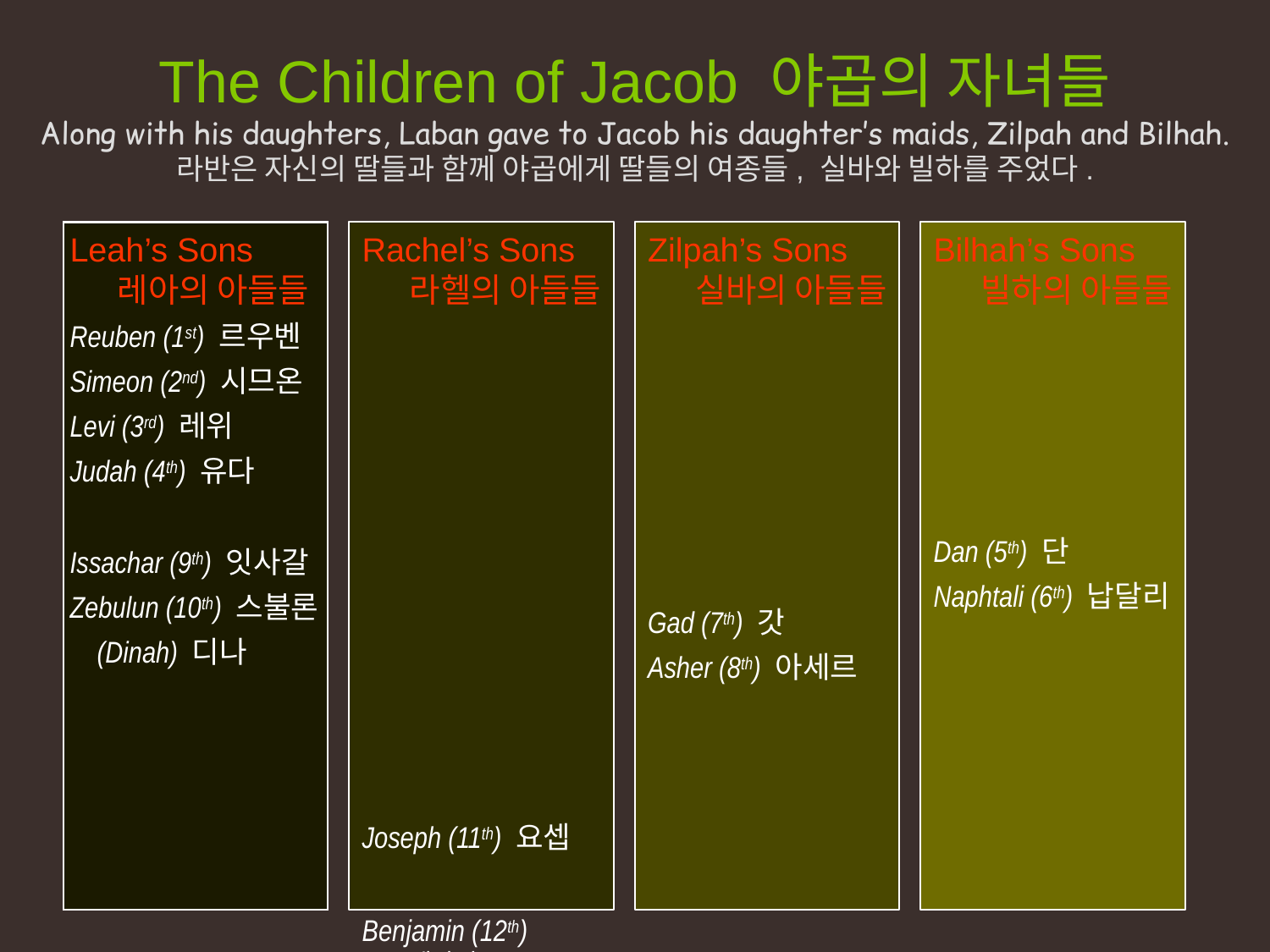

The Children of Jacob 야곱의 자녀들
Along with his daughters, Laban gave to Jacob his daughter’s maids, Zilpah and Bilhah.
라반은 자신의 딸들과 함께 야곱에게 딸들의 여종들, 실바와 빌하를 주었다.
Leah’s Sons
레아의 아들들
Reuben (1st) 르우벤
Simeon (2nd) 시므온
Levi (3rd) 레위
Judah (4th) 유다

Issachar (9th) 잇사갈
Zebulun (10th) 스불론
    (Dinah) 디나

Rachel’s Sons
라헬의 아들들

Joseph (11th) 요셉

Benjamin (12th) 베냐민

Zilpah’s Sons
실바의 아들들

Gad (7th) 갓
Asher (8th) 아세르

Bilhah’s Sons
빌하의 아들들

Dan (5th) 단
Naphtali (6th) 납달리